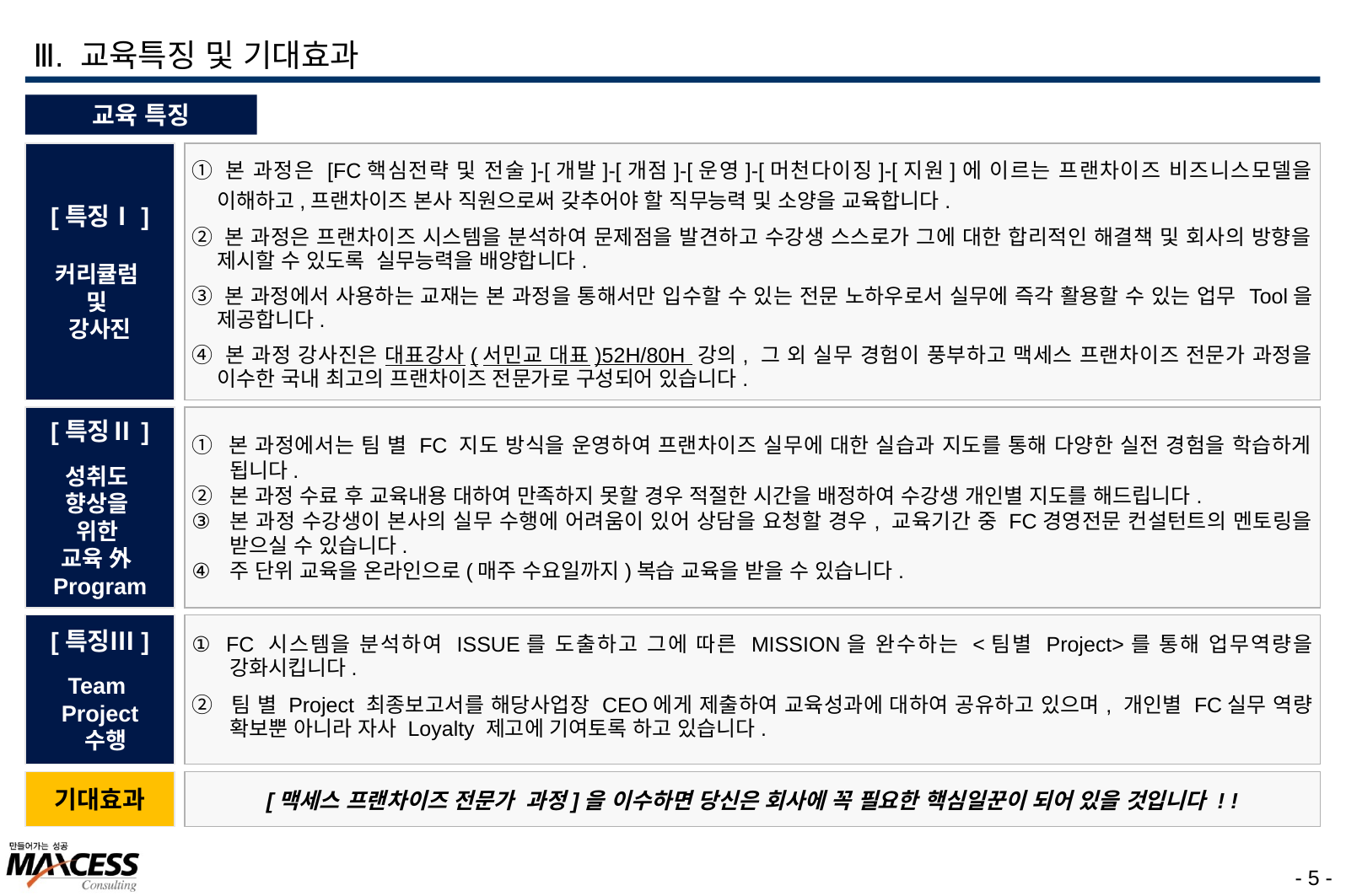

Ⅲ. 교육특징 및 기대효과
교육 특징
[특징Ⅰ]

커리큘럼
및
강사진
① 본 과정은 [FC핵심전략 및 전술]-[개발]-[개점]-[운영]-[머천다이징]-[지원]에 이르는 프랜차이즈 비즈니스모델을 이해하고,프랜차이즈 본사 직원으로써 갖추어야 할 직무능력 및 소양을 교육합니다.

② 본 과정은 프랜차이즈 시스템을 분석하여 문제점을 발견하고 수강생 스스로가 그에 대한 합리적인 해결책 및 회사의 방향을 제시할 수 있도록  실무능력을 배양합니다.

③ 본 과정에서 사용하는 교재는 본 과정을 통해서만 입수할 수 있는 전문 노하우로서 실무에 즉각 활용할 수 있는 업무 Tool을 제공합니다.

④ 본 과정 강사진은 대표강사(서민교 대표)52H/80H 강의, 그 외 실무 경험이 풍부하고 맥세스 프랜차이즈 전문가 과정을 이수한 국내 최고의 프랜차이즈 전문가로 구성되어 있습니다.
[특징Ⅱ]

성취도
향상을
위한
교육 外
Program
①  본 과정에서는 팀 별 FC 지도 방식을 운영하여 프랜차이즈 실무에 대한 실습과 지도를 통해 다양한 실전 경험을 학습하게 됩니다.
②  본 과정 수료 후 교육내용 대하여 만족하지 못할 경우 적절한 시간을 배정하여 수강생 개인별 지도를 해드립니다.
본 과정 수강생이 본사의 실무 수행에 어려움이 있어 상담을 요청할 경우, 교육기간 중 FC경영전문 컨설턴트의 멘토링을 받으실 수 있습니다.
주 단위 교육을 온라인으로(매주 수요일까지)복습 교육을 받을 수 있습니다.
[특징Ⅲ]

Team
Project
 수행

①  FC 시스템을 분석하여 ISSUE를 도출하고 그에 따른 MISSION을 완수하는 <팀별 Project>를 통해 업무역량을 강화시킵니다.

②  팀 별 Project 최종보고서를 해당사업장 CEO에게 제출하여 교육성과에 대하여 공유하고 있으며, 개인별 FC실무 역량 확보뿐 아니라 자사 Loyalty 제고에 기여토록 하고 있습니다.

기대효과
[맥세스 프랜차이즈 전문가  과정]을 이수하면 당신은 회사에 꼭 필요한 핵심일꾼이 되어 있을 것입니다 ! !
- 5 -